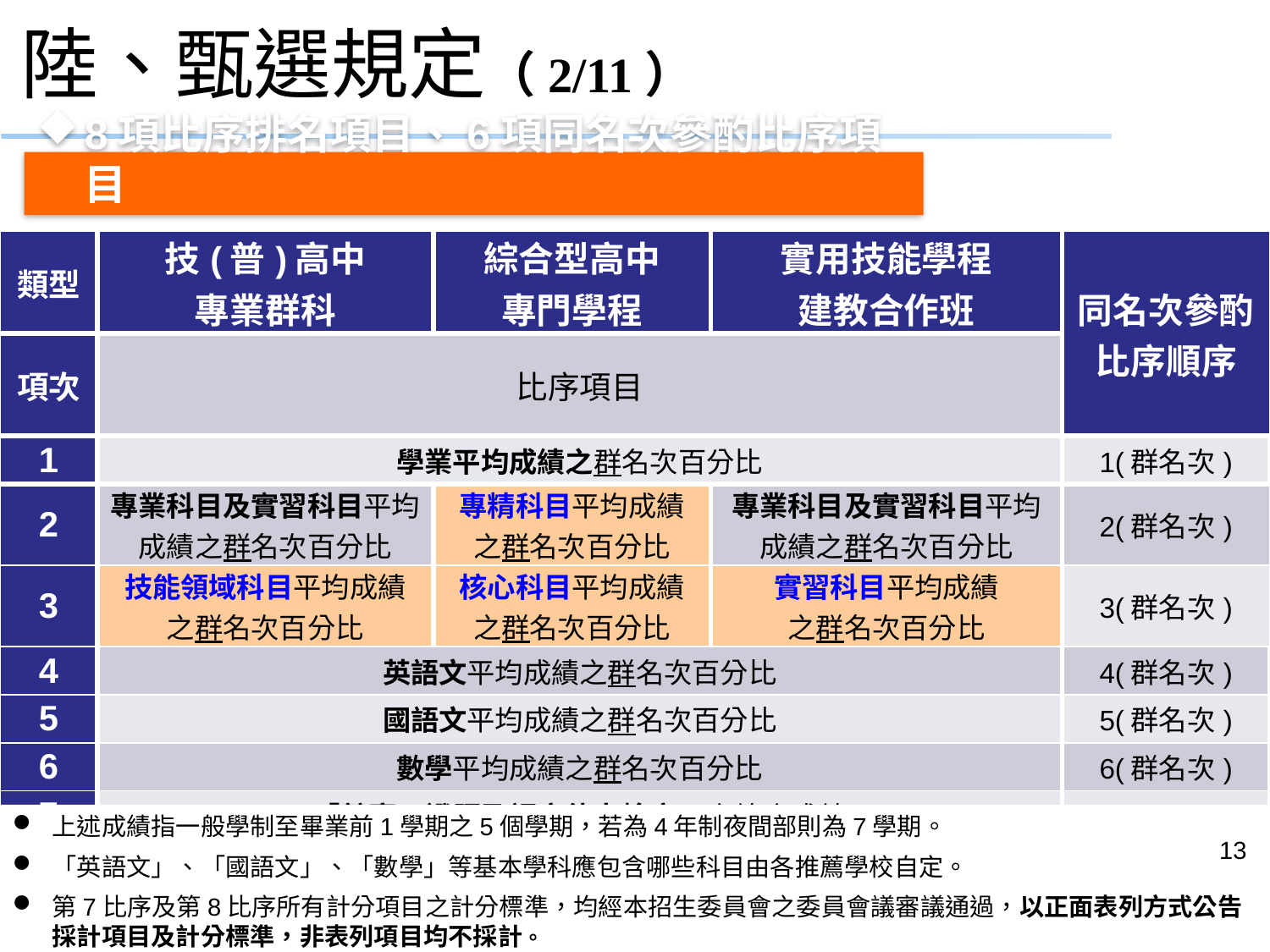

陸、甄選規定（2/11）
8項比序排名項目、6項同名次參酌比序項目
| 類型 | 技(普)高中 專業群科 | 綜合型高中 專門學程 | 實用技能學程 建教合作班 | 同名次參酌比序順序 |
| --- | --- | --- | --- | --- |
| 項次 | 比序項目 |  |  |  |
| 1 | 學業平均成績之群名次百分比 |  |  | 1(群名次) |
| 2 | 專業科目及實習科目平均成績之群名次百分比 | 專精科目平均成績 之群名次百分比 | 專業科目及實習科目平均成績之群名次百分比 | 2(群名次) |
| 3 | 技能領域科目平均成績 之群名次百分比 | 核心科目平均成績 之群名次百分比 | 實習科目平均成績 之群名次百分比 | 3(群名次) |
| 4 | 英語文平均成績之群名次百分比 |  |  | 4(群名次) |
| 5 | 國語文平均成績之群名次百分比 |  |  | 5(群名次) |
| 6 | 數學平均成績之群名次百分比 |  |  | 6(群名次) |
| 7 | 「競賽、證照及語文能力檢定」之總合成績 |  |  | -- |
| 8 | 「學校幹部、志工、社會服務及社團參與」之總合成績 |  |  | -- |
上述成績指一般學制至畢業前1學期之5個學期，若為4年制夜間部則為7學期。
「英語文」、「國語文」、「數學」等基本學科應包含哪些科目由各推薦學校自定。
第7比序及第8比序所有計分項目之計分標準，均經本招生委員會之委員會議審議通過，以正面表列方式公告採計項目及計分標準，非表列項目均不採計。
13